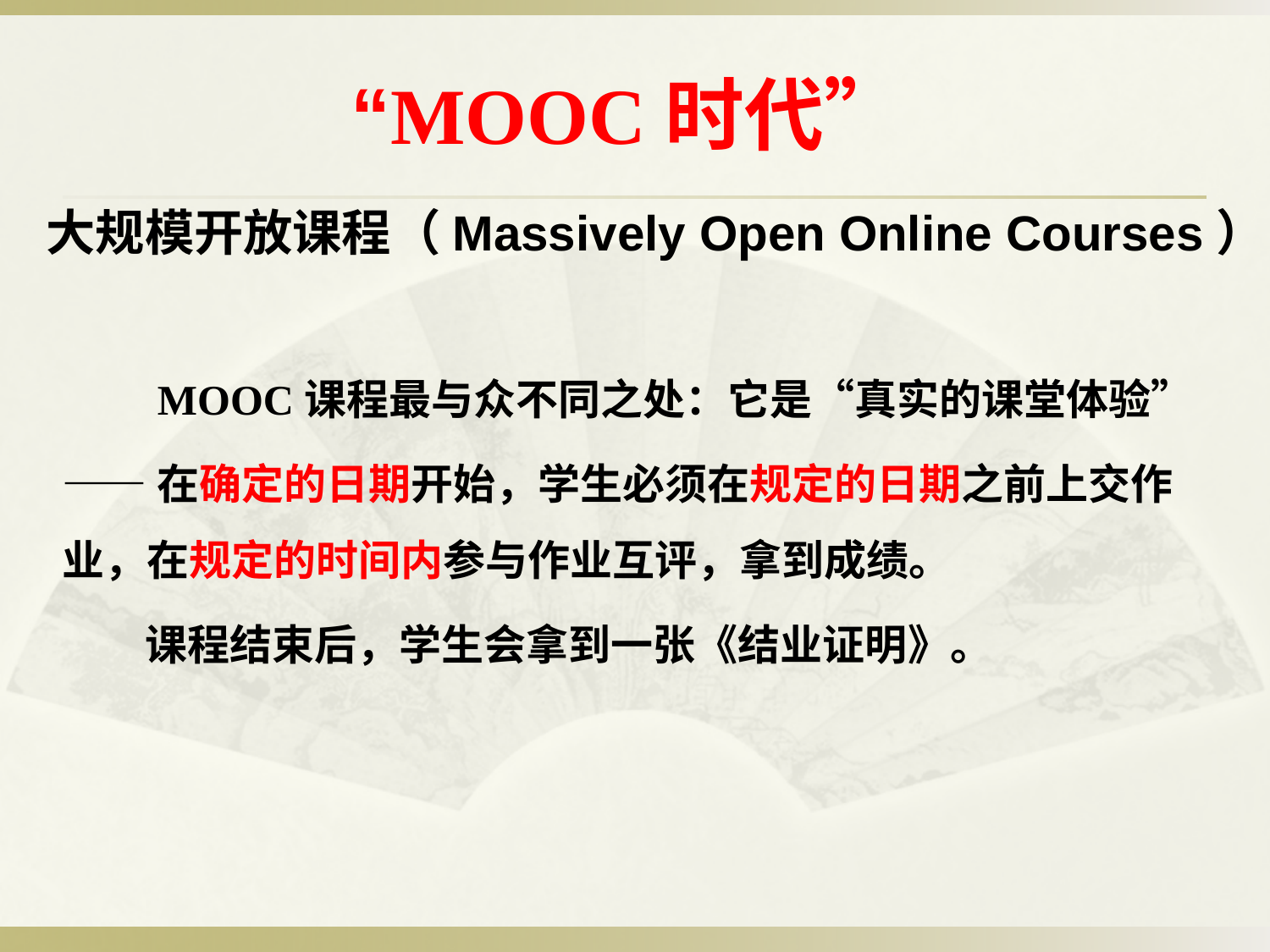

“MOOC时代”
大规模开放课程（Massively Open Online Courses）
         MOOC课程最与众不同之处：它是“真实的课堂体验”
——在确定的日期开始，学生必须在规定的日期之前上交作业，在规定的时间内参与作业互评，拿到成绩。
 课程结束后，学生会拿到一张《结业证明》。